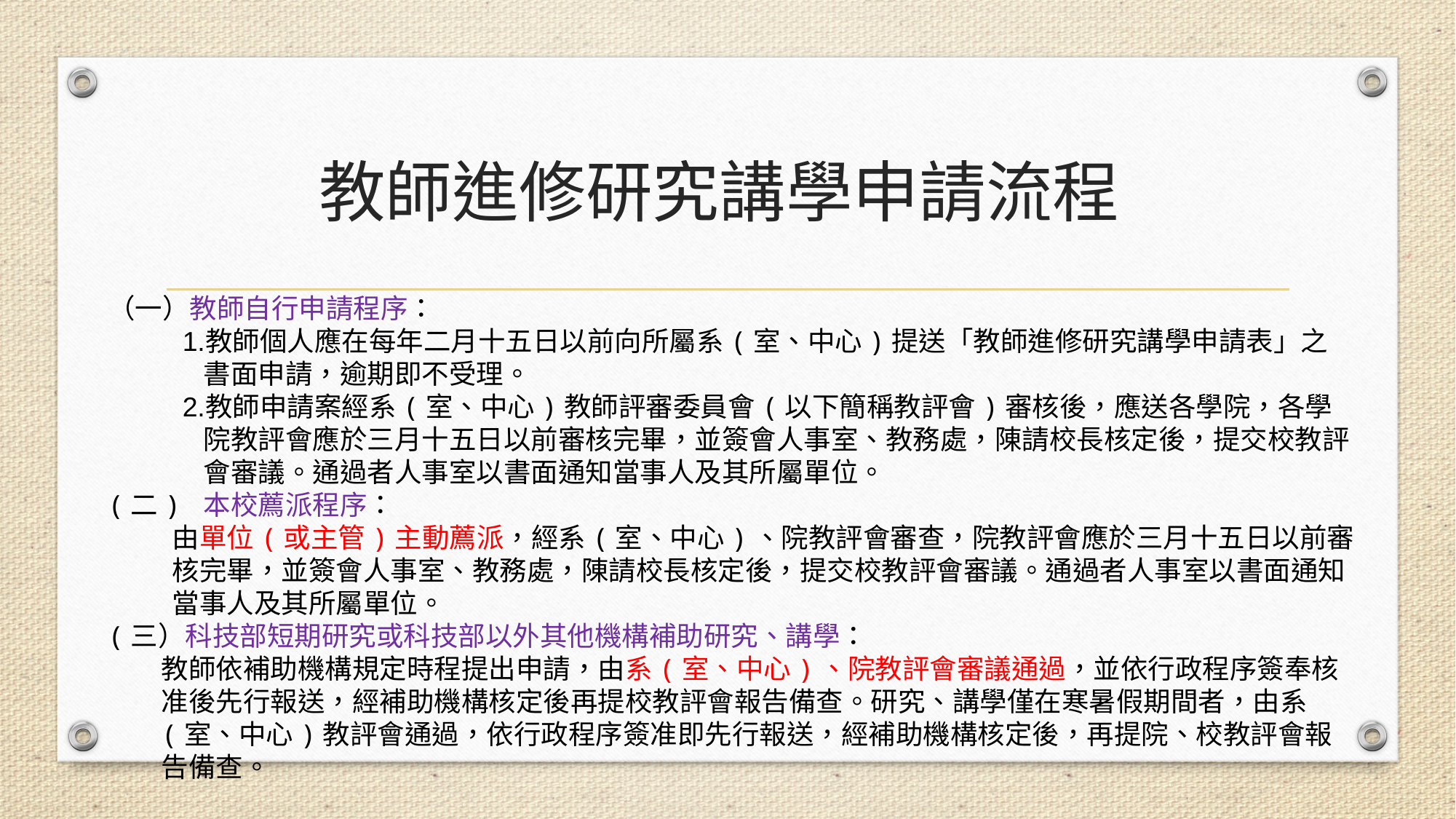

# 教師進修研究講學申請流程
（一）教師自行申請程序：
教師個人應在每年二月十五日以前向所屬系(室、中心)提送「教師進修研究講學申請表」之書面申請，逾期即不受理。
教師申請案經系(室、中心)教師評審委員會(以下簡稱教評會)審核後，應送各學院，各學院教評會應於三月十五日以前審核完畢，並簽會人事室、教務處，陳請校長核定後，提交校教評會審議。通過者人事室以書面通知當事人及其所屬單位。
(二) 本校薦派程序：
由單位(或主管)主動薦派，經系(室、中心)、院教評會審查，院教評會應於三月十五日以前審核完畢，並簽會人事室、教務處，陳請校長核定後，提交校教評會審議。通過者人事室以書面通知當事人及其所屬單位。
(三）科技部短期研究或科技部以外其他機構補助研究、講學：
教師依補助機構規定時程提出申請，由系(室、中心)、院教評會審議通過，並依行政程序簽奉核准後先行報送，經補助機構核定後再提校教評會報告備查。研究、講學僅在寒暑假期間者，由系(室、中心)教評會通過，依行政程序簽准即先行報送，經補助機構核定後，再提院、校教評會報告備查。